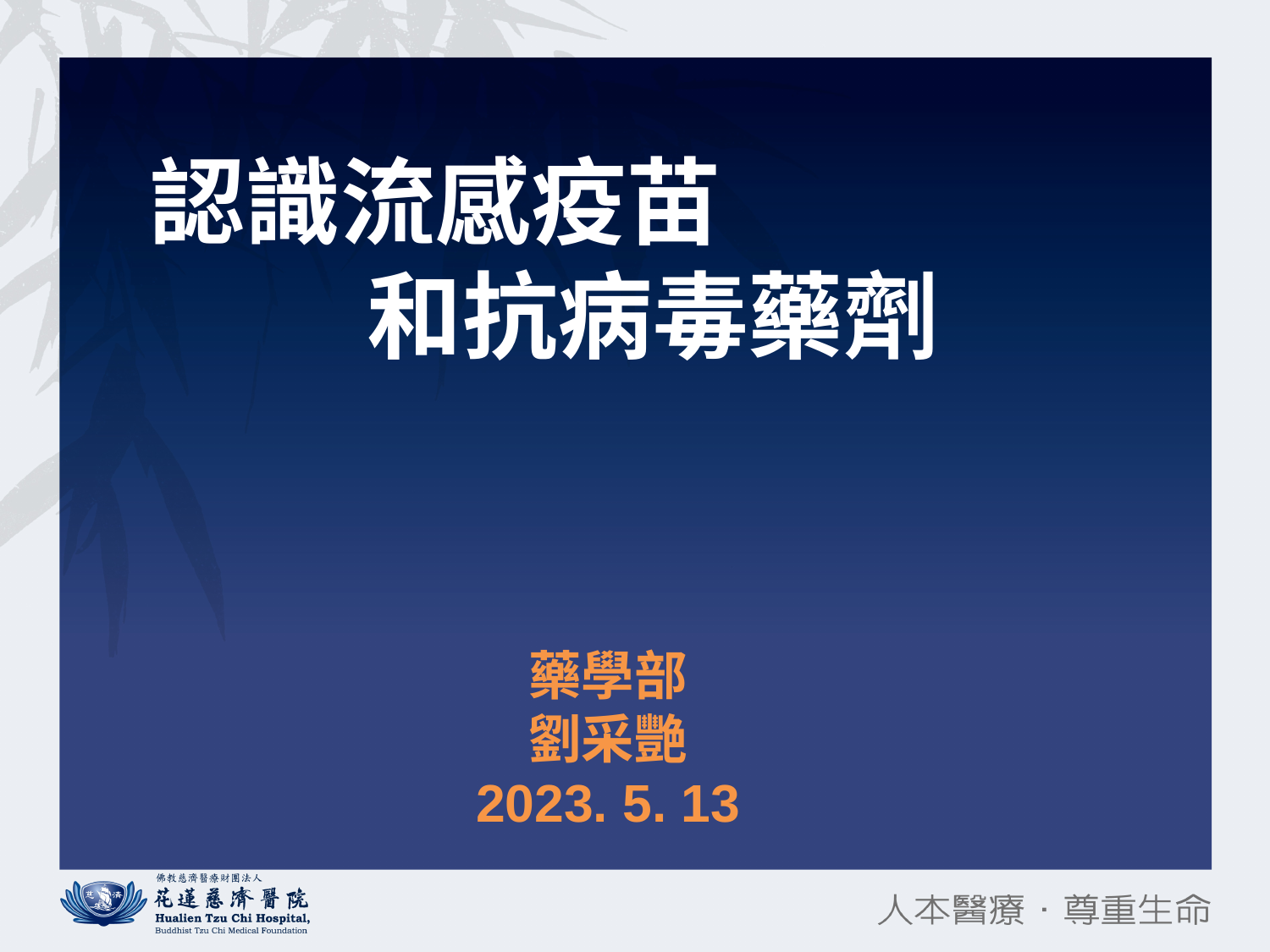

認識流感疫苗
         和抗病毒藥劑
藥學部
劉采艷
2023. 5. 13